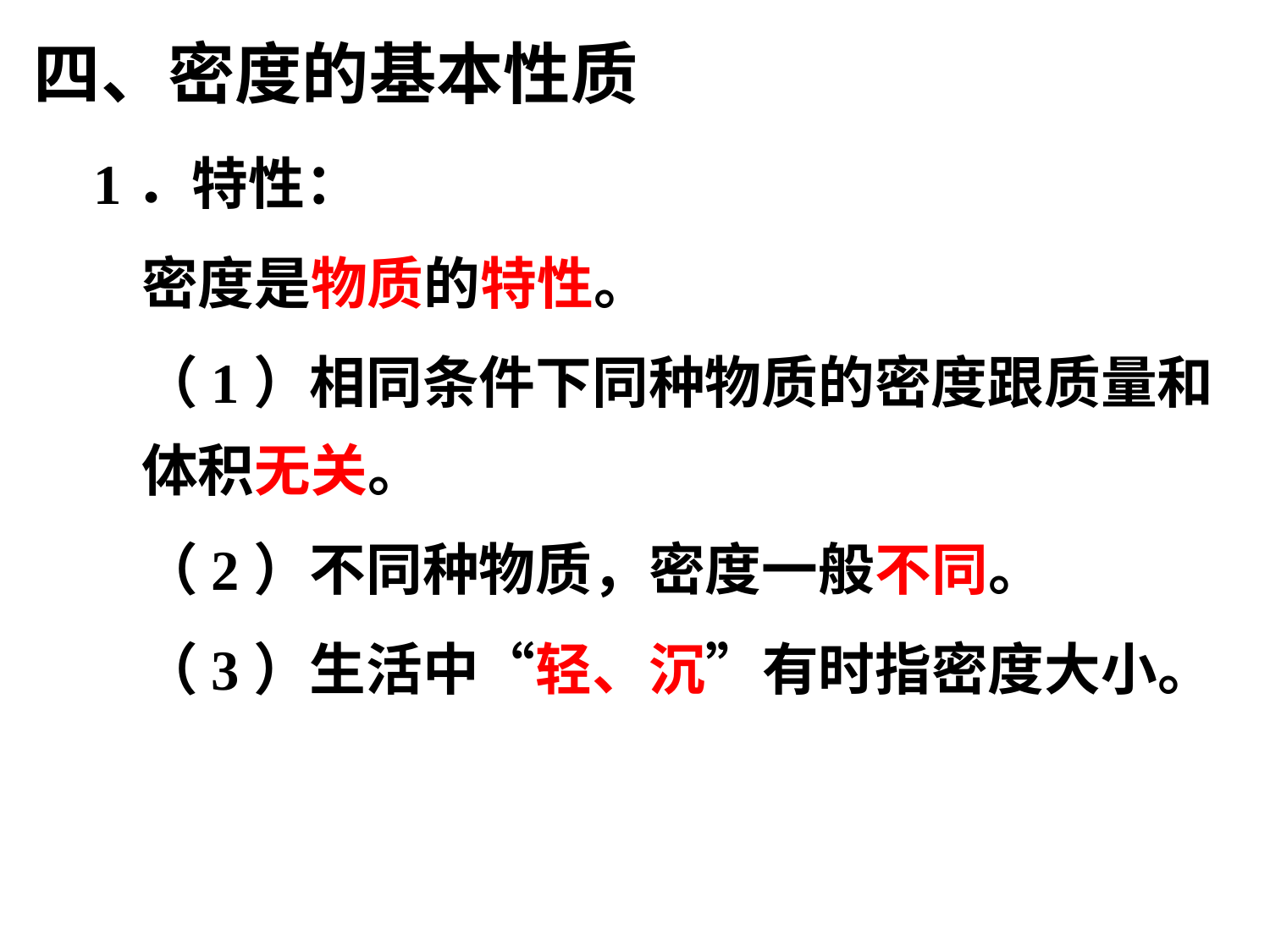

# 四、密度的基本性质
1．特性：
密度是物质的特性。
（1）相同条件下同种物质的密度跟质量和体积无关。
（2）不同种物质，密度一般不同。
（3）生活中“轻、沉”有时指密度大小。